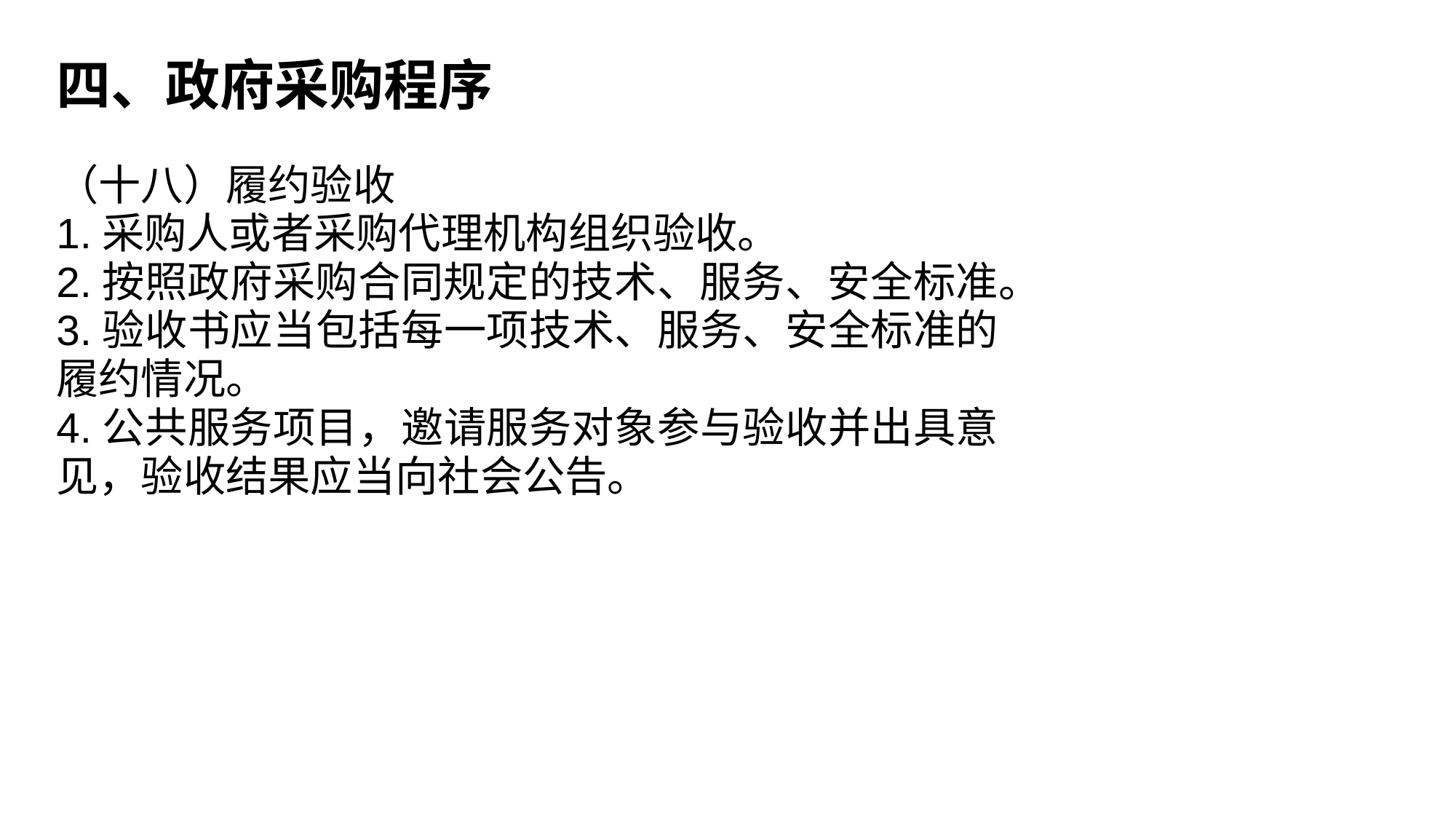

四、政府采购程序
（十八）履约验收
1.采购人或者采购代理机构组织验收。
2.按照政府采购合同规定的技术、服务、安全标准。
3.验收书应当包括每一项技术、服务、安全标准的履约情况。
4.公共服务项目，邀请服务对象参与验收并出具意见，验收结果应当向社会公告。